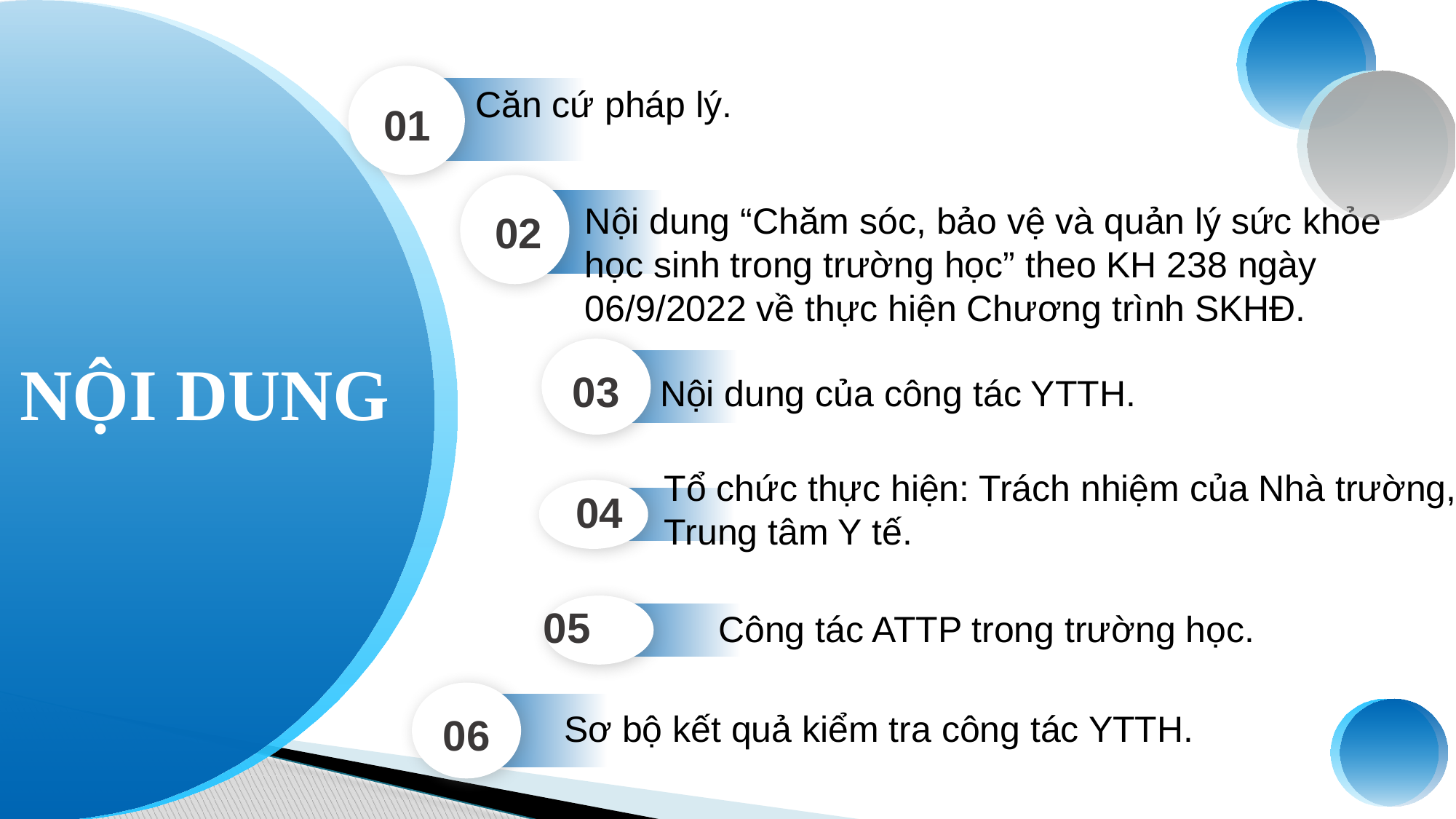

PPT模板 http://www.1ppt.com/moban/

Căn cứ pháp lý.
01

Nội dung “Chăm sóc, bảo vệ và quản lý sức khỏe học sinh trong trường học” theo KH 238 ngày 06/9/2022 về thực hiện Chương trình SKHĐ.
02

03
NỘI DUNG
Nội dung của công tác YTTH.
Tổ chức thực hiện: Trách nhiệm của Nhà trường, Trung tâm Y tế.

04

05

Công tác ATTP trong trường học.

06

Sơ bộ kết quả kiểm tra công tác YTTH.